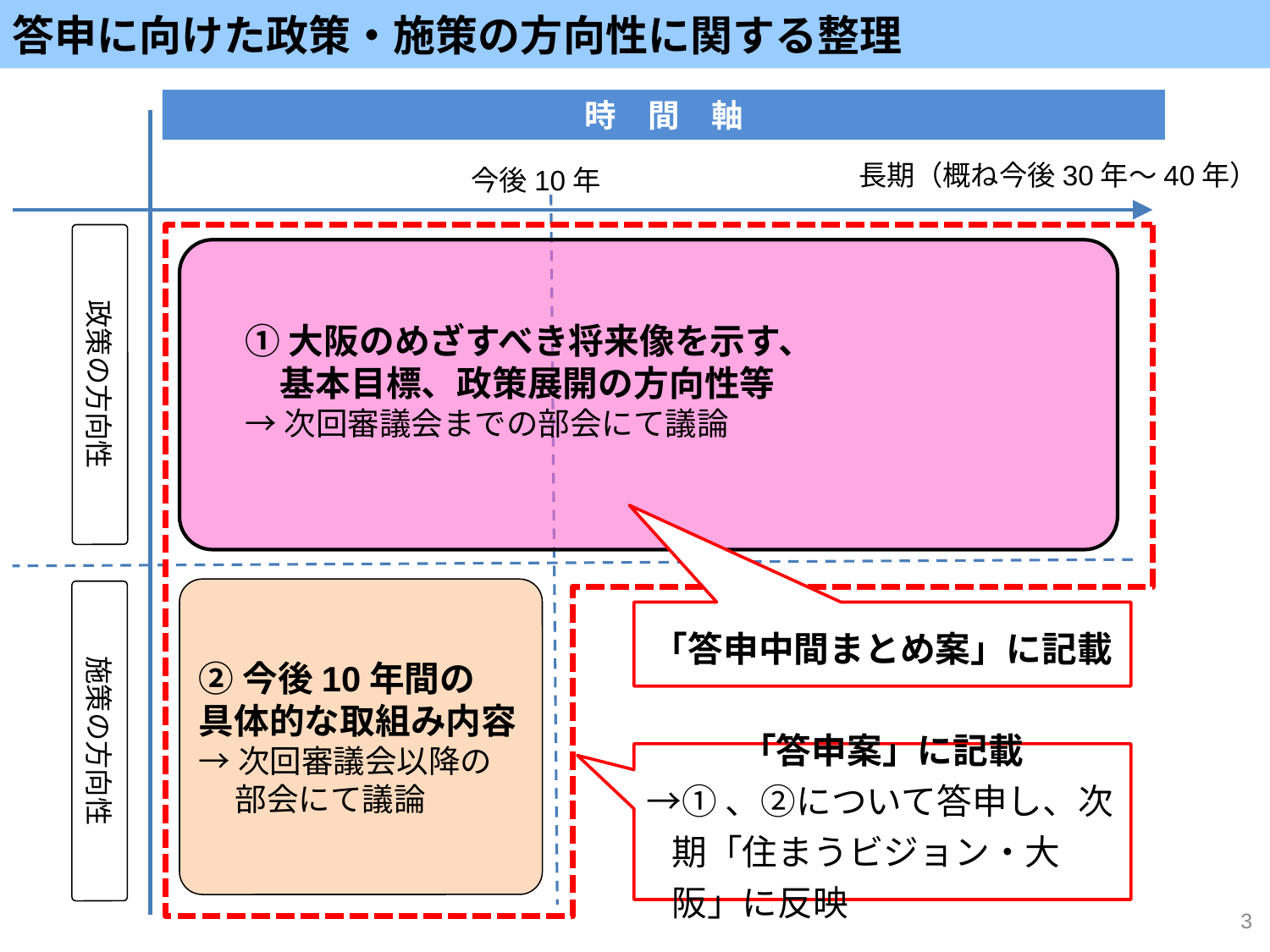

答申に向けた政策・施策の方向性に関する整理

時　間　軸
長期（概ね今後30年～40年）
今後10年
政策の方向性

①大阪のめざすべき将来像を示す、
　基本目標、政策展開の方向性等
→次回審議会までの部会にて議論
②今後10年間の
具体的な取組み内容
→次回審議会以降の部会にて議論
施策の方向性
「答申中間まとめ案」に記載
「答申案」に記載
→①、②について答申し、次期「住まうビジョン・大阪」に反映
3